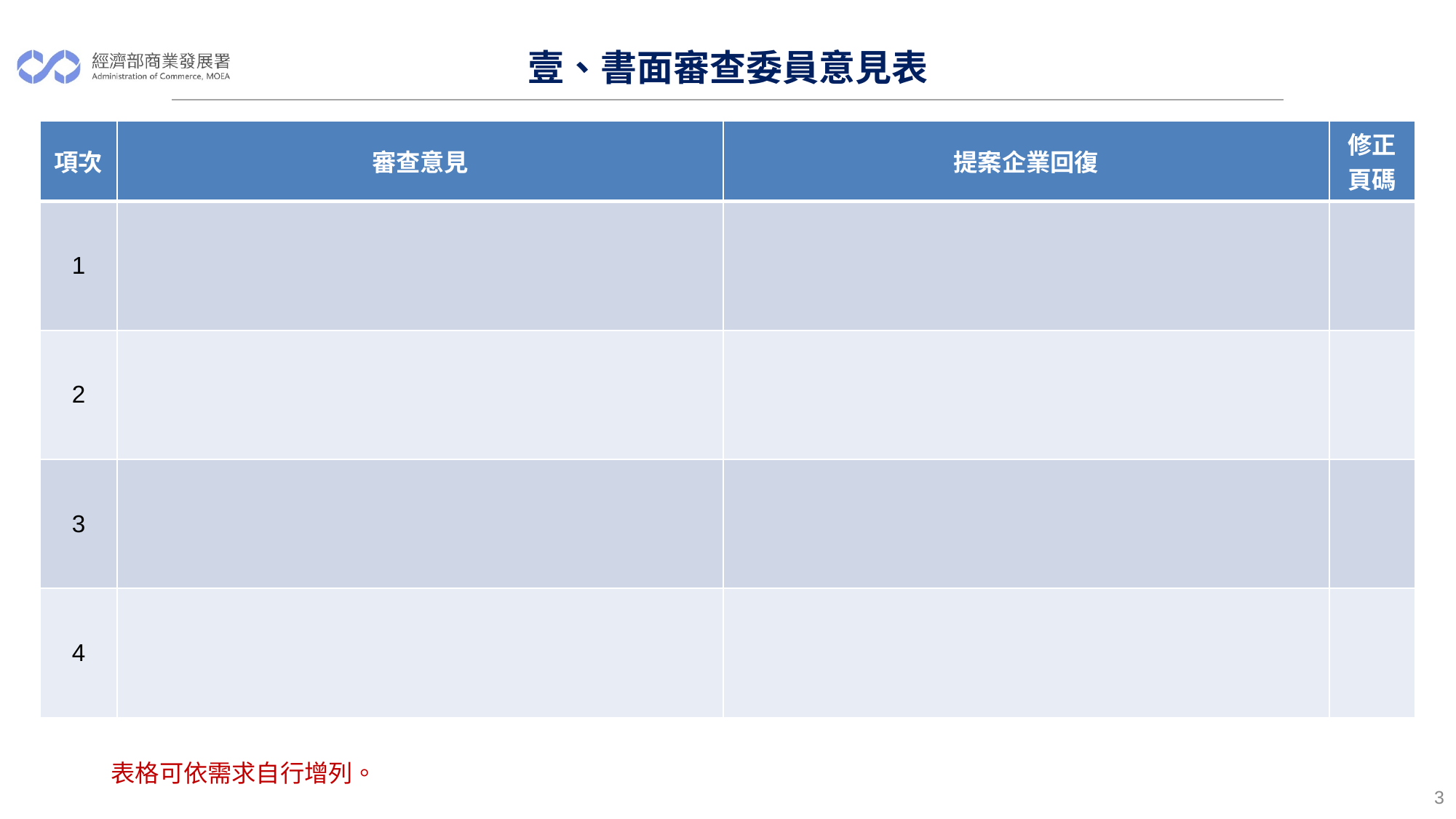

# 壹、書面審查委員意見表
| 項次 | 審查意見 | 提案企業回復 | 修正頁碼 |
| --- | --- | --- | --- |
| 1 |  |  |  |
| 2 |  |  |  |
| 3 |  |  |  |
| 4 |  |  |  |
表格可依需求自行增列。
3